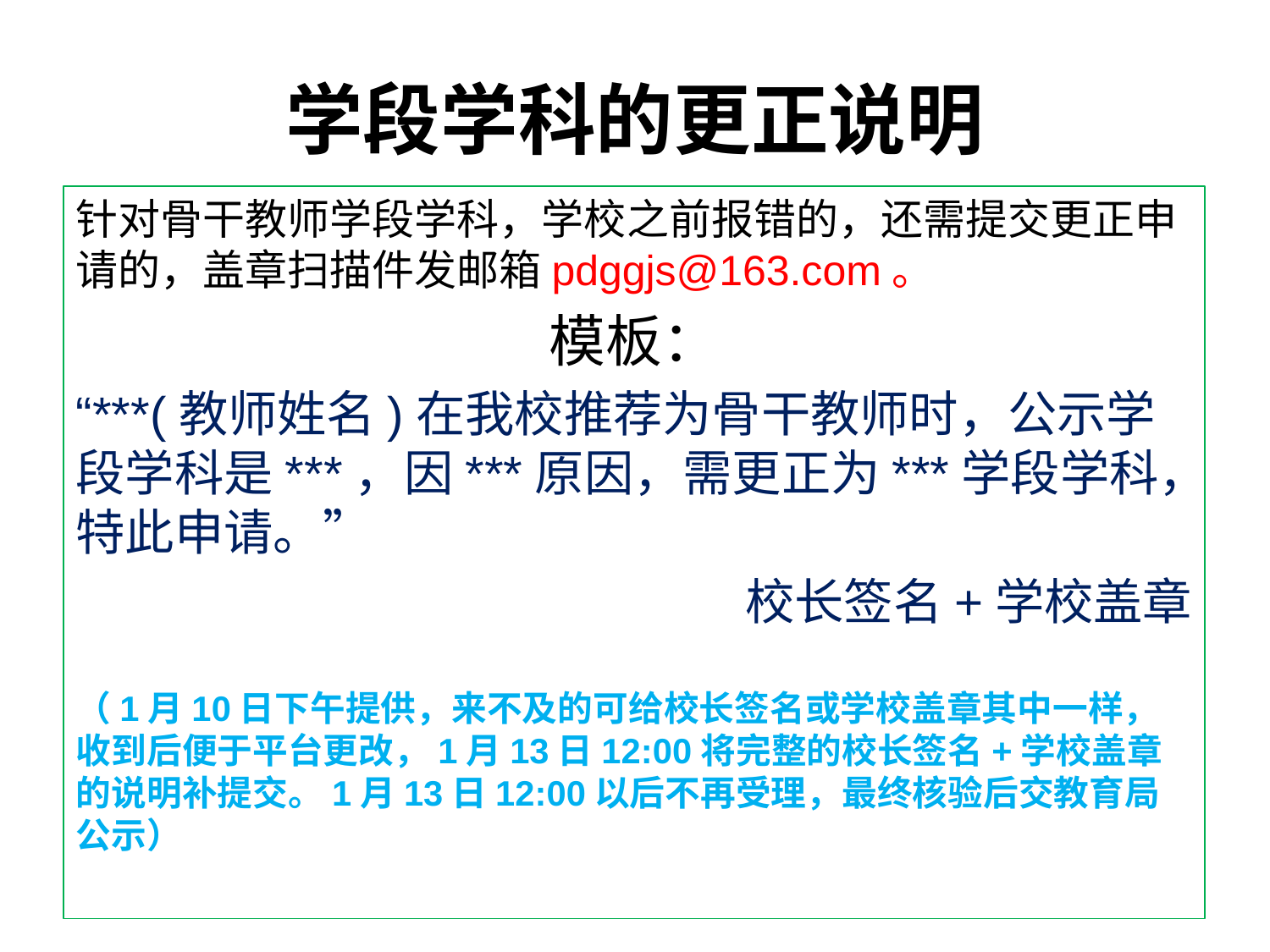

# 学段学科的更正说明
针对骨干教师学段学科，学校之前报错的，还需提交更正申请的，盖章扫描件发邮箱pdggjs@163.com。
模板：
“***(教师姓名)在我校推荐为骨干教师时，公示学段学科是***，因***原因，需更正为***学段学科，特此申请。”
   校长签名+学校盖章

（1月10日下午提供，来不及的可给校长签名或学校盖章其中一样，收到后便于平台更改，1月13日12:00将完整的校长签名+学校盖章的说明补提交。1月13日12:00以后不再受理，最终核验后交教育局公示）